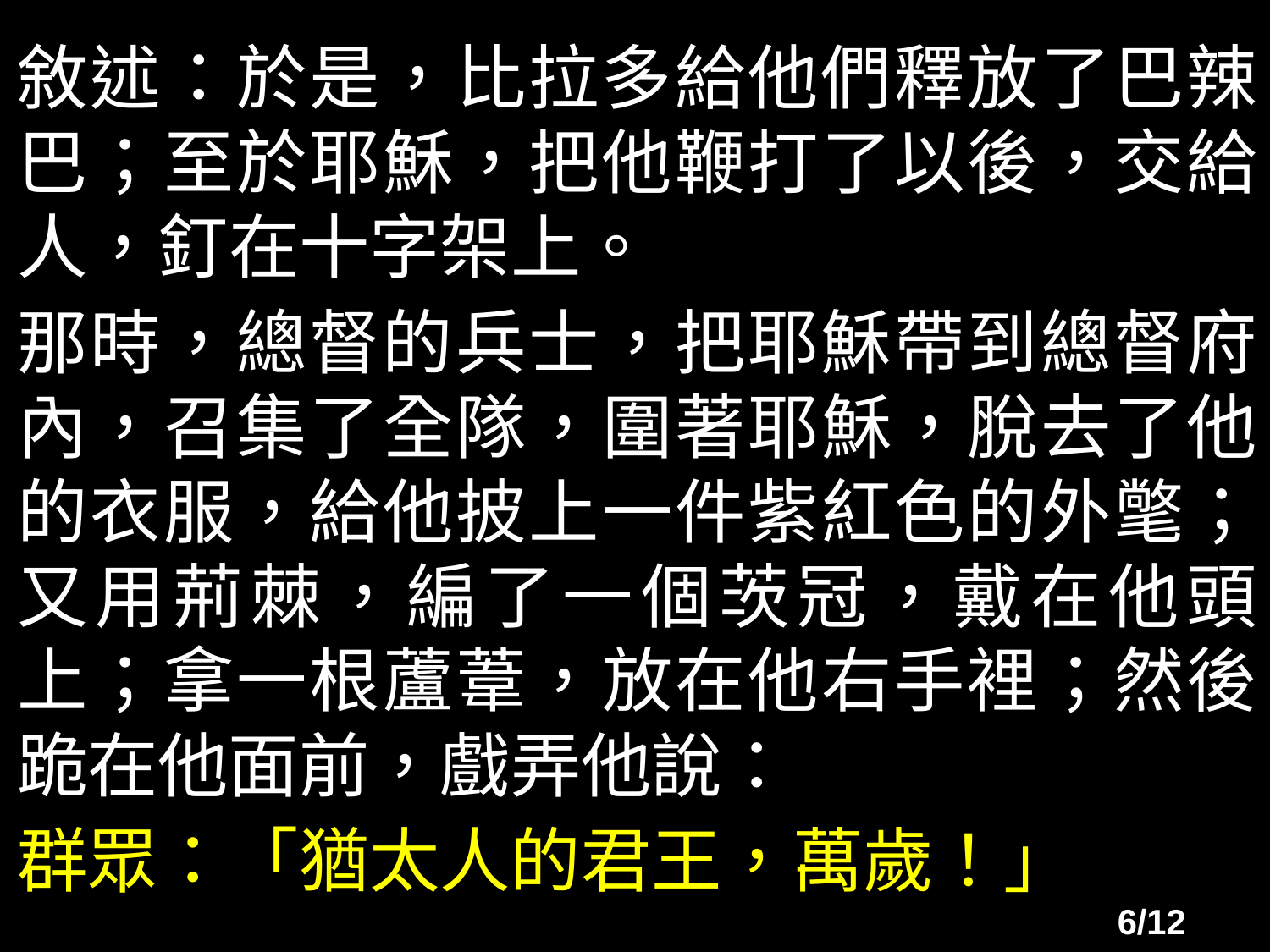

敘述：於是，比拉多給他們釋放了巴辣巴；至於耶穌，把他鞭打了以後，交給人，釘在十字架上。
那時，總督的兵士，把耶穌帶到總督府內，召集了全隊，圍著耶穌，脫去了他的衣服，給他披上一件紫紅色的外氅；又用荊棘，編了一個茨冠，戴在他頭上；拿一根蘆葦，放在他右手裡；然後跪在他面前，戲弄他說：
群眾：「猶太人的君王，萬歲！」
6/12